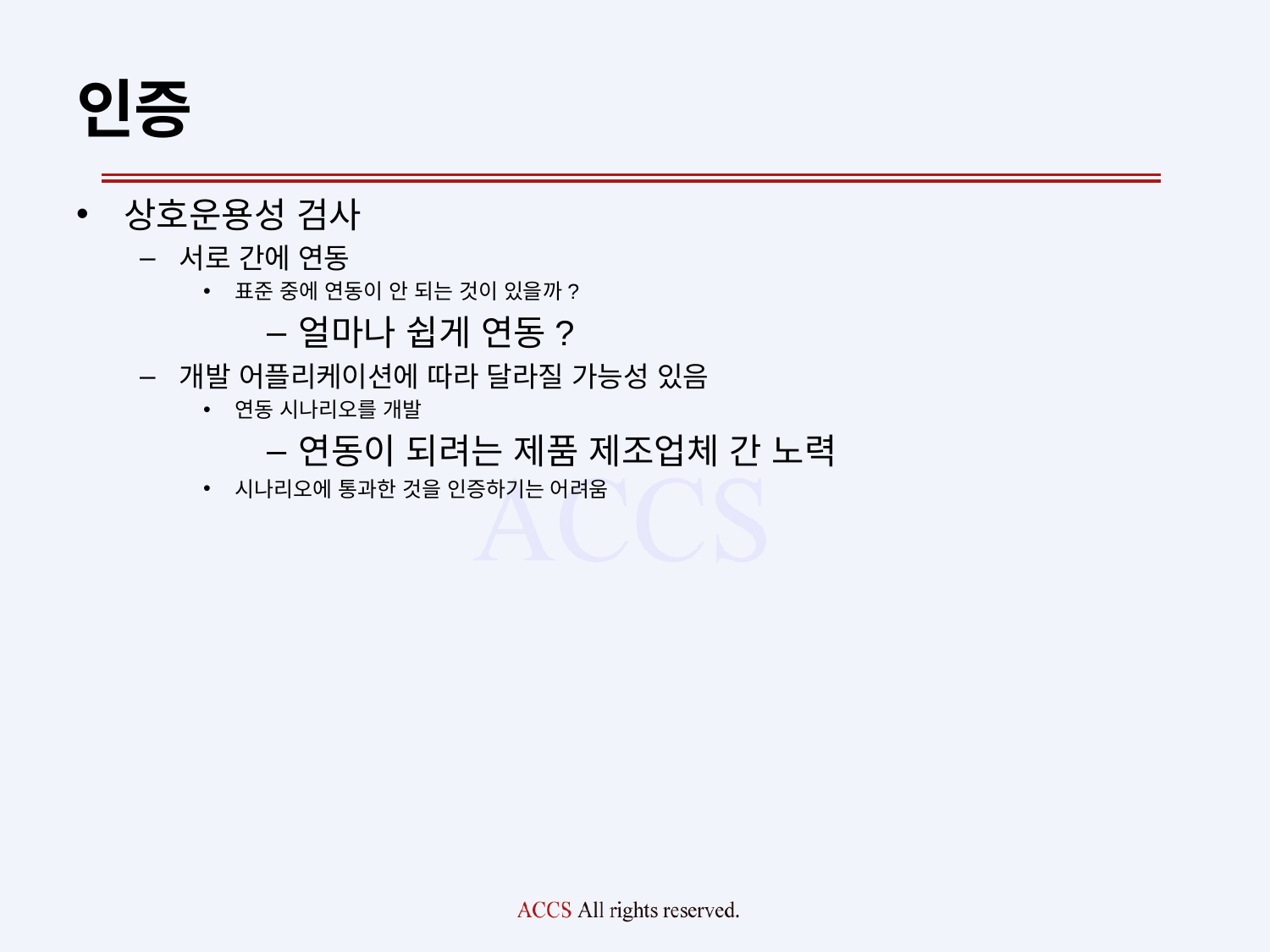

# 인증
상호운용성 검사
서로 간에 연동
표준 중에 연동이 안 되는 것이 있을까?
얼마나 쉽게 연동?
개발 어플리케이션에 따라 달라질 가능성 있음
연동 시나리오를 개발
연동이 되려는 제품 제조업체 간 노력
시나리오에 통과한 것을 인증하기는 어려움